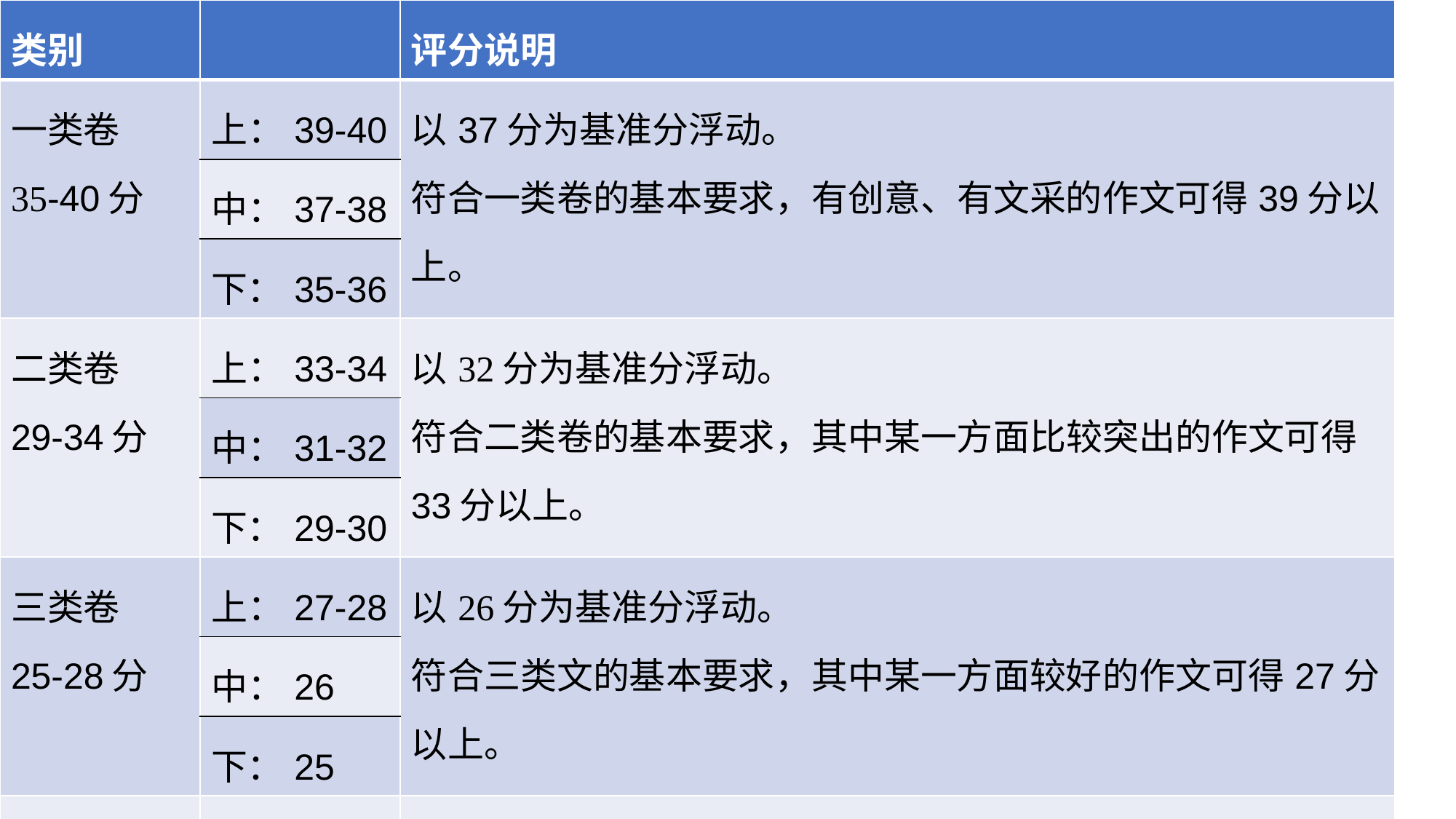

| 类别 |  | 评分说明 |
| --- | --- | --- |
| 一类卷 35-40分 | 上：39-40 | 以37分为基准分浮动。 符合一类卷的基本要求，有创意、有文采的作文可得39分以上。 |
|  | 中：37-38 |  |
|  | 下：35-36 |  |
| 二类卷 29-34分 | 上：33-34 | 以32分为基准分浮动。 符合二类卷的基本要求，其中某一方面比较突出的作文可得33分以上。 |
|  | 中：31-32 |  |
|  | 下：29-30 |  |
| 三类卷 25-28分 | 上：27-28 | 以26分为基准分浮动。 符合三类文的基本要求，其中某一方面较好的作文可得27分以上。 |
|  | 中：26 |  |
|  | 下：25 |  |
| 四类卷 | 0-24 | 以12分为基准分浮动。 |
每缺50字（两行）扣1分；错别字每3个扣1分